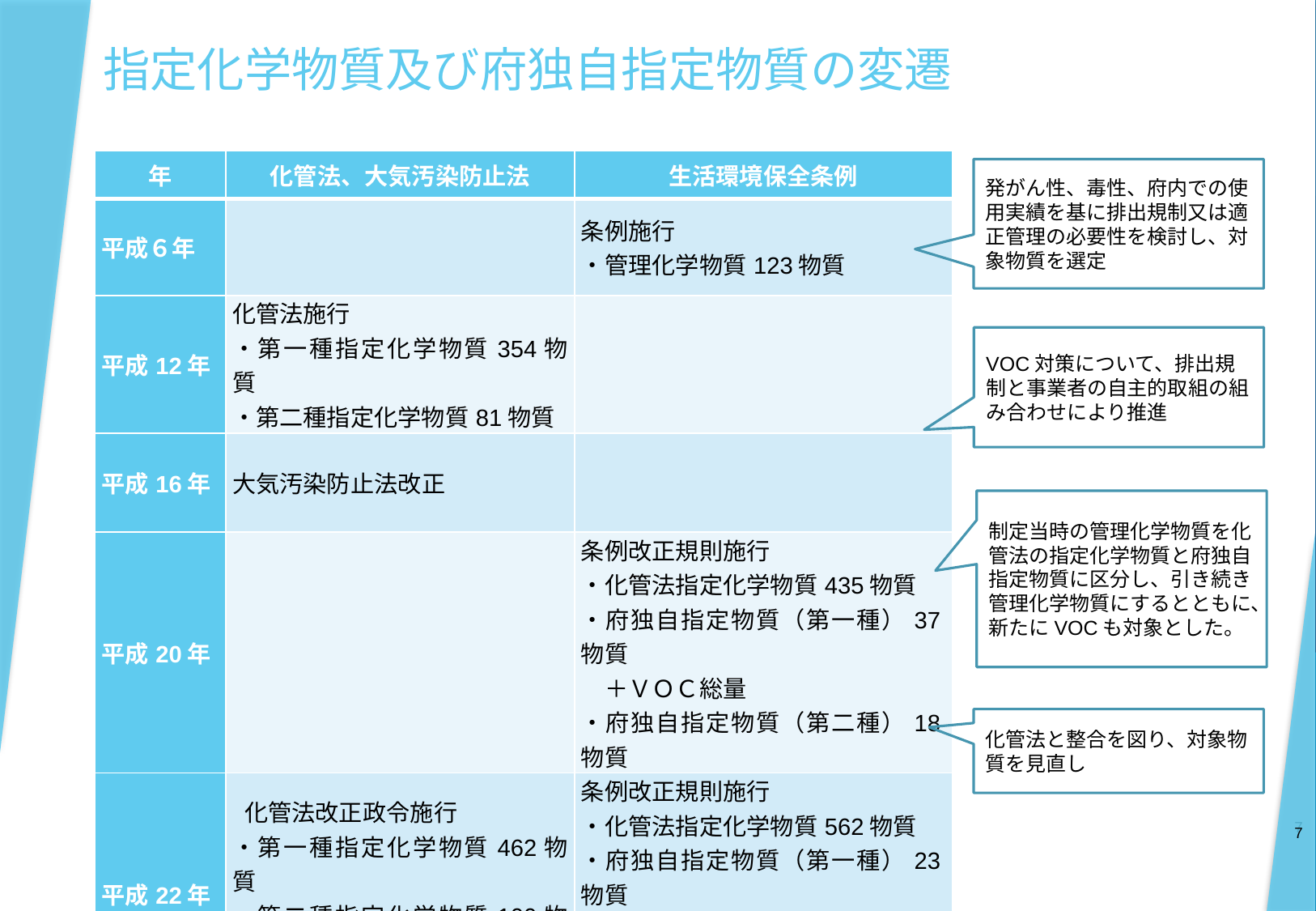

# 指定化学物質及び府独自指定物質の変遷
| 年 | 化管法、大気汚染防止法 | 生活環境保全条例 |
| --- | --- | --- |
| 平成６年 |  | 条例施行 ・管理化学物質123物質 |
| 平成12年 | 化管法施行 ・第一種指定化学物質354物質 ・第二種指定化学物質81物質 |  |
| 平成16年 | 大気汚染防止法改正 |  |
| 平成20年 |  | 条例改正規則施行 ・化管法指定化学物質435物質 ・府独自指定物質（第一種）37物質 　＋ＶＯＣ総量 ・府独自指定物質（第二種）18物質 |
| 平成22年 | 化管法改正政令施行 ・第一種指定化学物質462物質 ・第二種指定化学物質100物質 | 条例改正規則施行 ・化管法指定化学物質562物質 ・府独自指定物質（第一種）23物質 　＋ＶＯＣ総量 ・府独自指定物質（第二種）16物質 |
発がん性、毒性、府内での使用実績を基に排出規制又は適正管理の必要性を検討し、対象物質を選定
VOC対策について、排出規制と事業者の自主的取組の組み合わせにより推進
制定当時の管理化学物質を化管法の指定化学物質と府独自指定物質に区分し、引き続き管理化学物質にするとともに、新たにVOCも対象とした。

化管法と整合を図り、対象物質を見直し
7
7